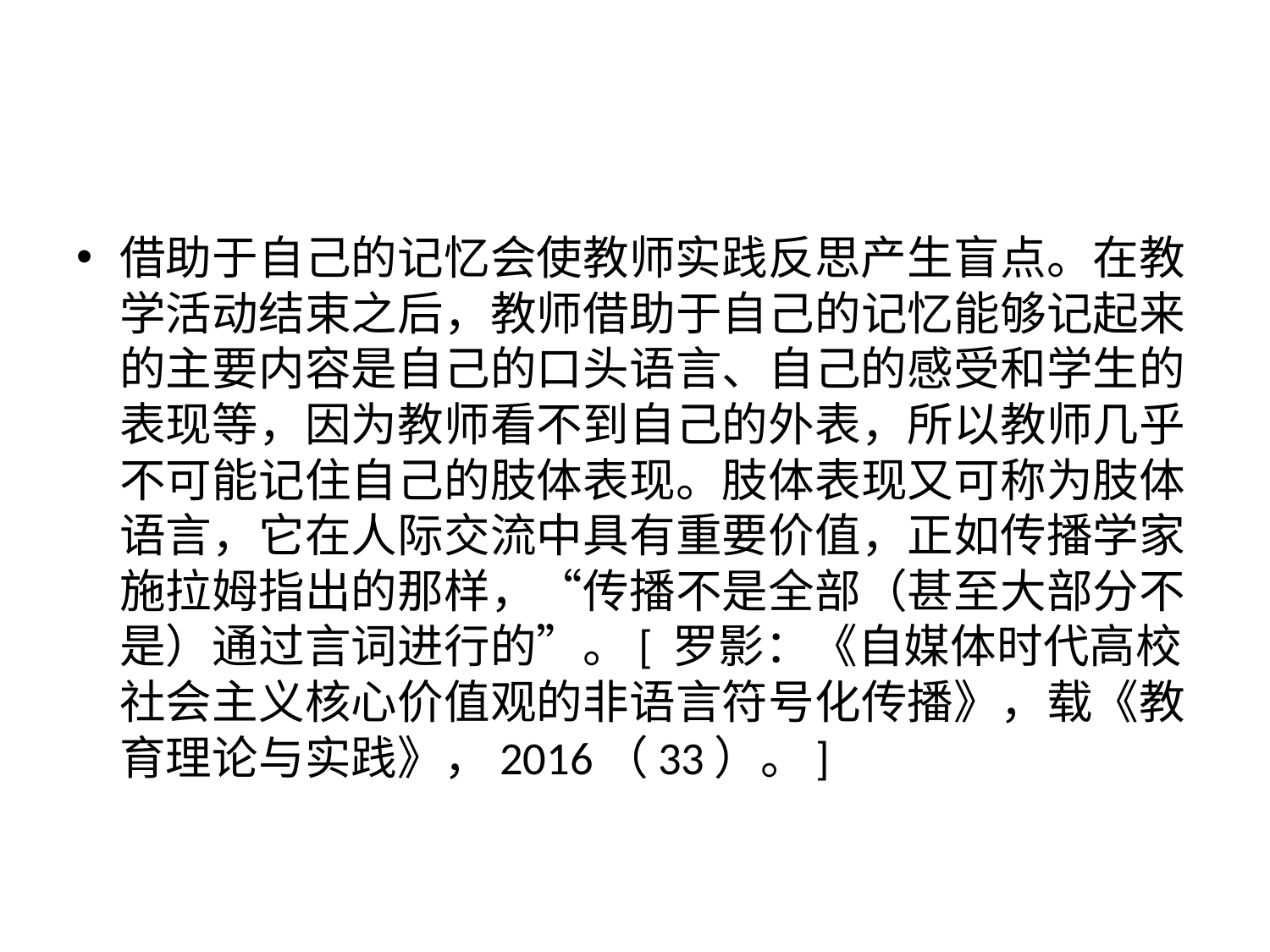

#
借助于自己的记忆会使教师实践反思产生盲点。在教学活动结束之后，教师借助于自己的记忆能够记起来的主要内容是自己的口头语言、自己的感受和学生的表现等，因为教师看不到自己的外表，所以教师几乎不可能记住自己的肢体表现。肢体表现又可称为肢体语言，它在人际交流中具有重要价值，正如传播学家施拉姆指出的那样，“传播不是全部（甚至大部分不是）通过言词进行的”。[ 罗影：《自媒体时代高校社会主义核心价值观的非语言符号化传播》，载《教育理论与实践》，2016（33）。]